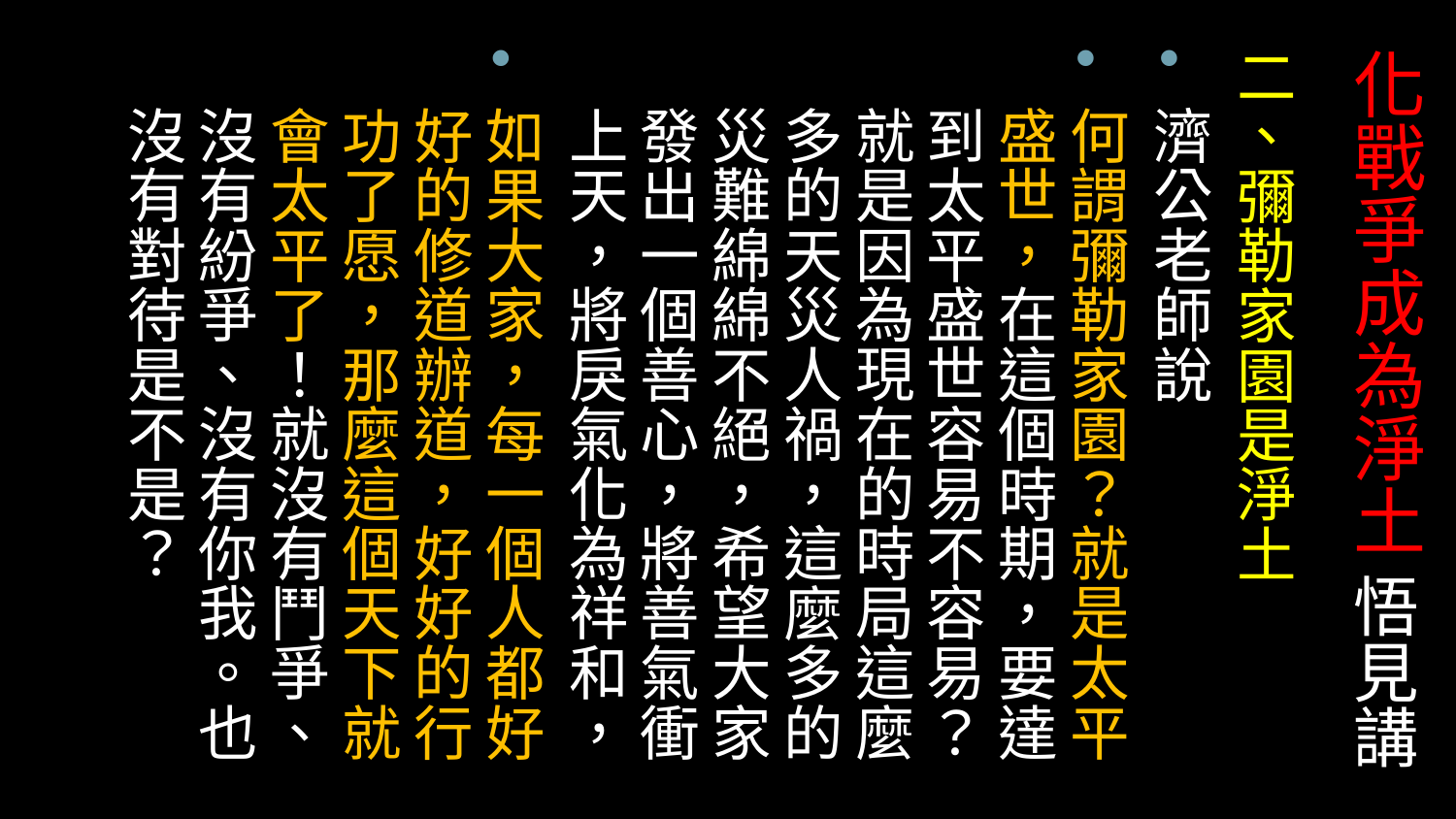

# 化戰爭成為淨土 悟見講
二、彌勒家園是淨土
濟公老師說
何謂彌勒家園？就是太平盛世，在這個時期，要達到太平盛世容易不容易？就是因為現在的時局這麼多的天災人禍，這麼多的災難綿綿不絕，希望大家發出一個善心，將善氣衝上天，將戾氣化為祥和，
如果大家，每一個人都好好的修道辦道，好好的行功了愿，那麼這個天下就會太平了！就沒有鬥爭、沒有紛爭、沒有你我。也沒有對待是不是？